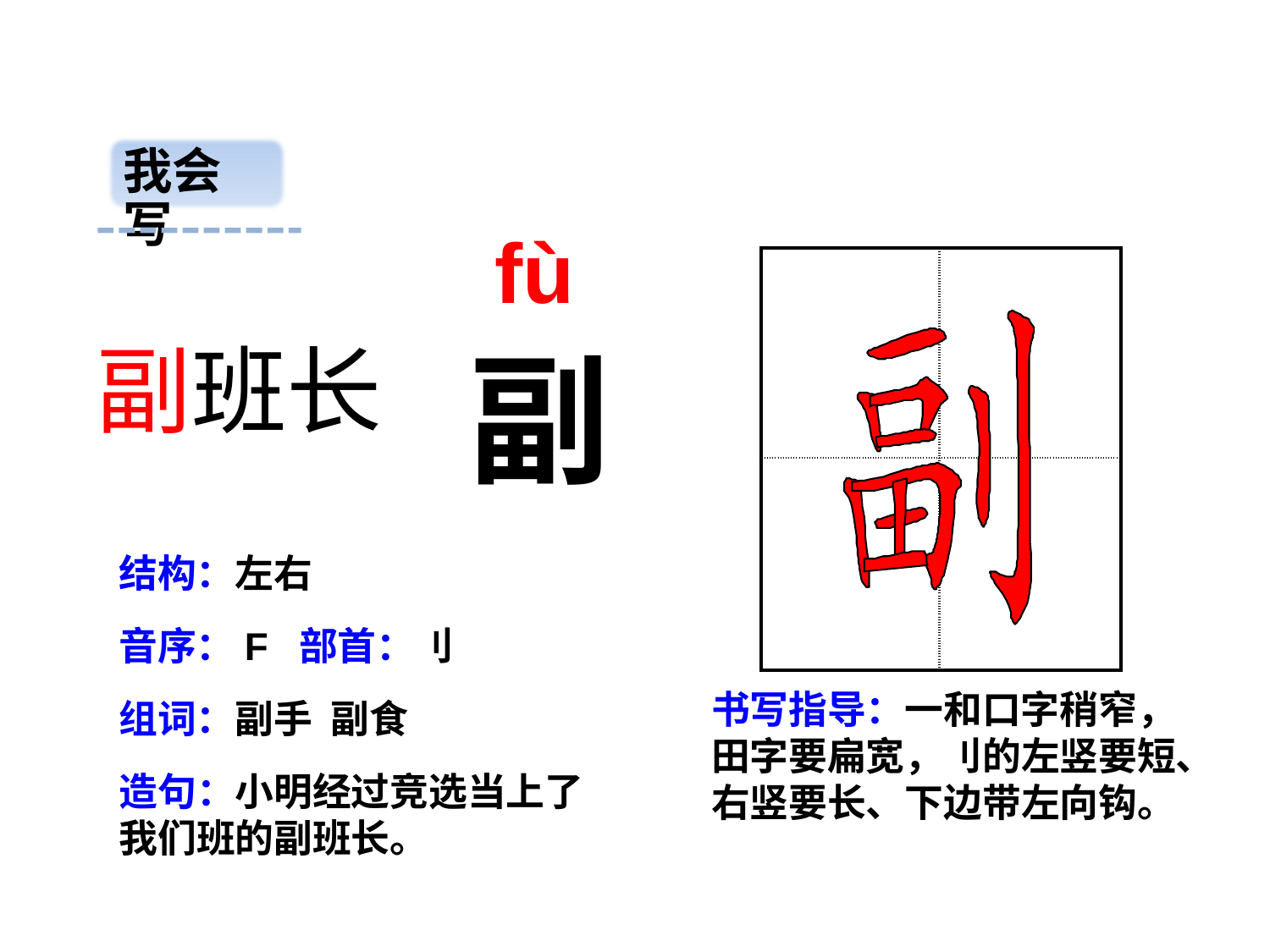

我会写

fù
|  |  |
| --- | --- |
|  |  |

副班长
副

结构：左右

音序：F  部首：刂
书写指导：一和口字稍窄，田字要扁宽，刂的左竖要短、右竖要长、下边带左向钩。
组词：副手  副食
造句：小明经过竞选当上了我们班的副班长。